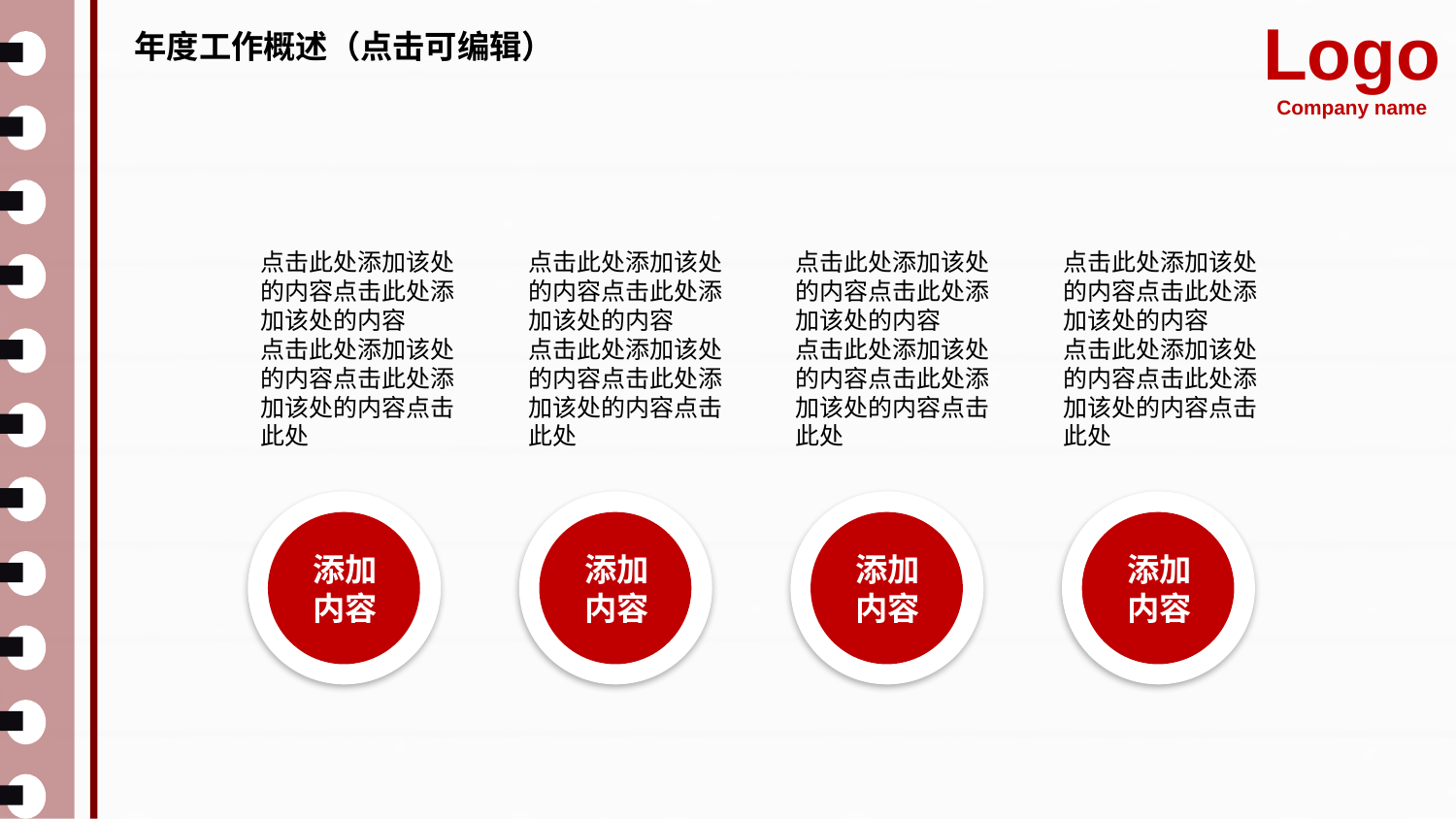

Logo
Company name
年度工作概述（点击可编辑）

点击此处添加该处的内容点击此处添加该处的内容
点击此处添加该处的内容点击此处添加该处的内容点击此处

点击此处添加该处的内容点击此处添加该处的内容
点击此处添加该处的内容点击此处添加该处的内容点击此处

点击此处添加该处的内容点击此处添加该处的内容
点击此处添加该处的内容点击此处添加该处的内容点击此处

点击此处添加该处的内容点击此处添加该处的内容
点击此处添加该处的内容点击此处添加该处的内容点击此处

添加内容

添加内容

添加内容

添加内容